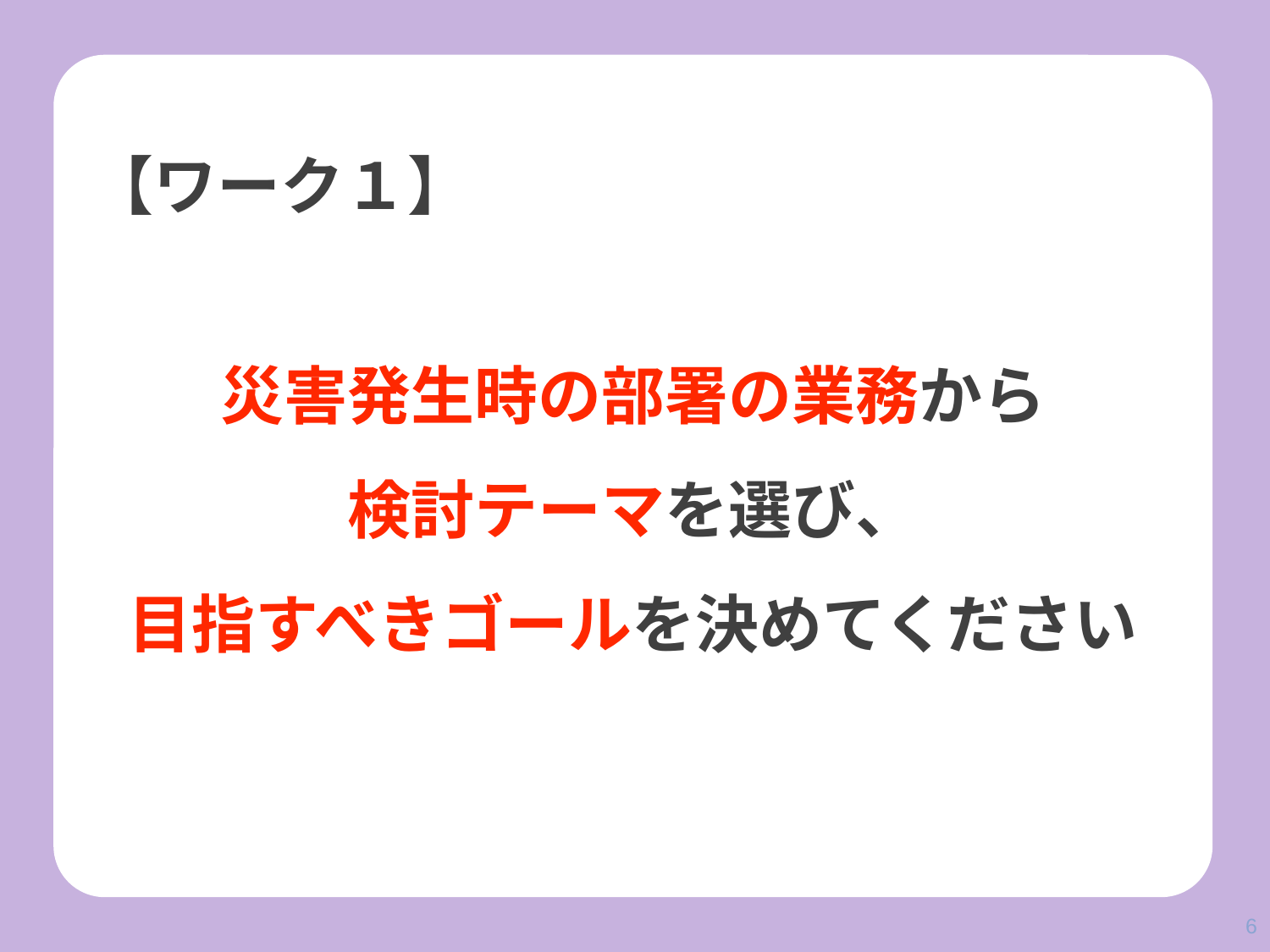

# 【ワーク１】
災害発生時の部署の業務から
検討テーマを選び、
目指すべきゴールを決めてください

6